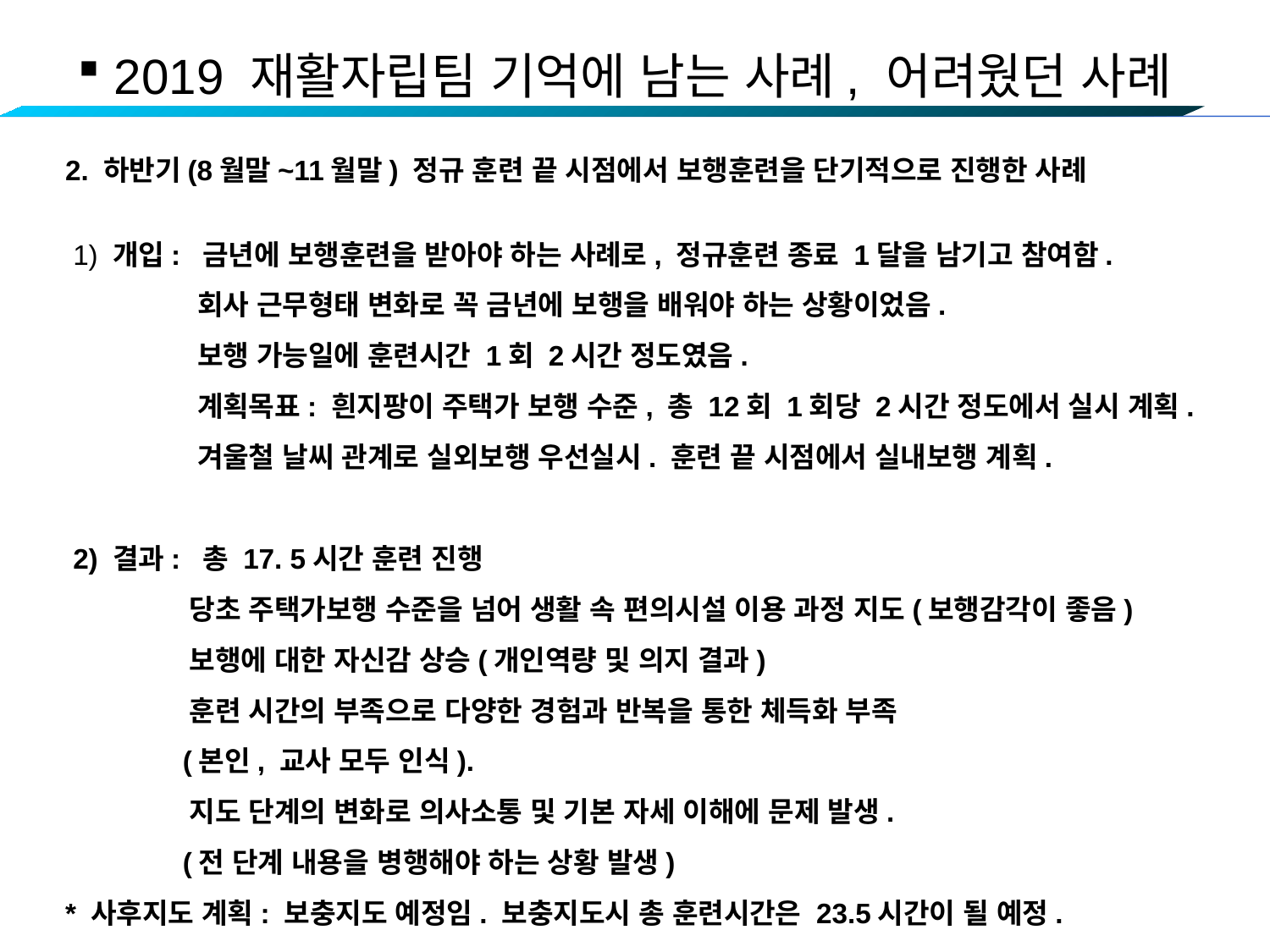

2019 재활자립팀 기억에 남는 사례, 어려웠던 사례

 2. 하반기(8월말~11월말) 정규 훈련 끝 시점에서 보행훈련을 단기적으로 진행한 사례

  1) 개입:  금년에 보행훈련을 받아야 하는 사례로, 정규훈련 종료 1달을 남기고 참여함.
                 회사 근무형태 변화로 꼭 금년에 보행을 배워야 하는 상황이었음.
                 보행 가능일에 훈련시간 1회 2시간 정도였음.
                 계획목표: 흰지팡이 주택가 보행 수준, 총 12회 1회당 2시간 정도에서 실시 계획.
                 겨울철 날씨 관계로 실외보행 우선실시. 훈련 끝 시점에서 실내보행 계획.

  2) 결과:  총 17. 5시간 훈련 진행
                당초 주택가보행 수준을 넘어 생활 속 편의시설 이용 과정 지도(보행감각이 좋음)
                보행에 대한 자신감 상승(개인역량 및 의지 결과)
                훈련 시간의 부족으로 다양한 경험과 반복을 통한 체득화 부족
                (본인, 교사 모두 인식).
                지도 단계의 변화로 의사소통 및 기본 자세 이해에 문제 발생.
                (전 단계 내용을 병행해야 하는 상황 발생)
 * 사후지도 계획: 보충지도 예정임. 보충지도시 총 훈련시간은 23.5시간이 될 예정.